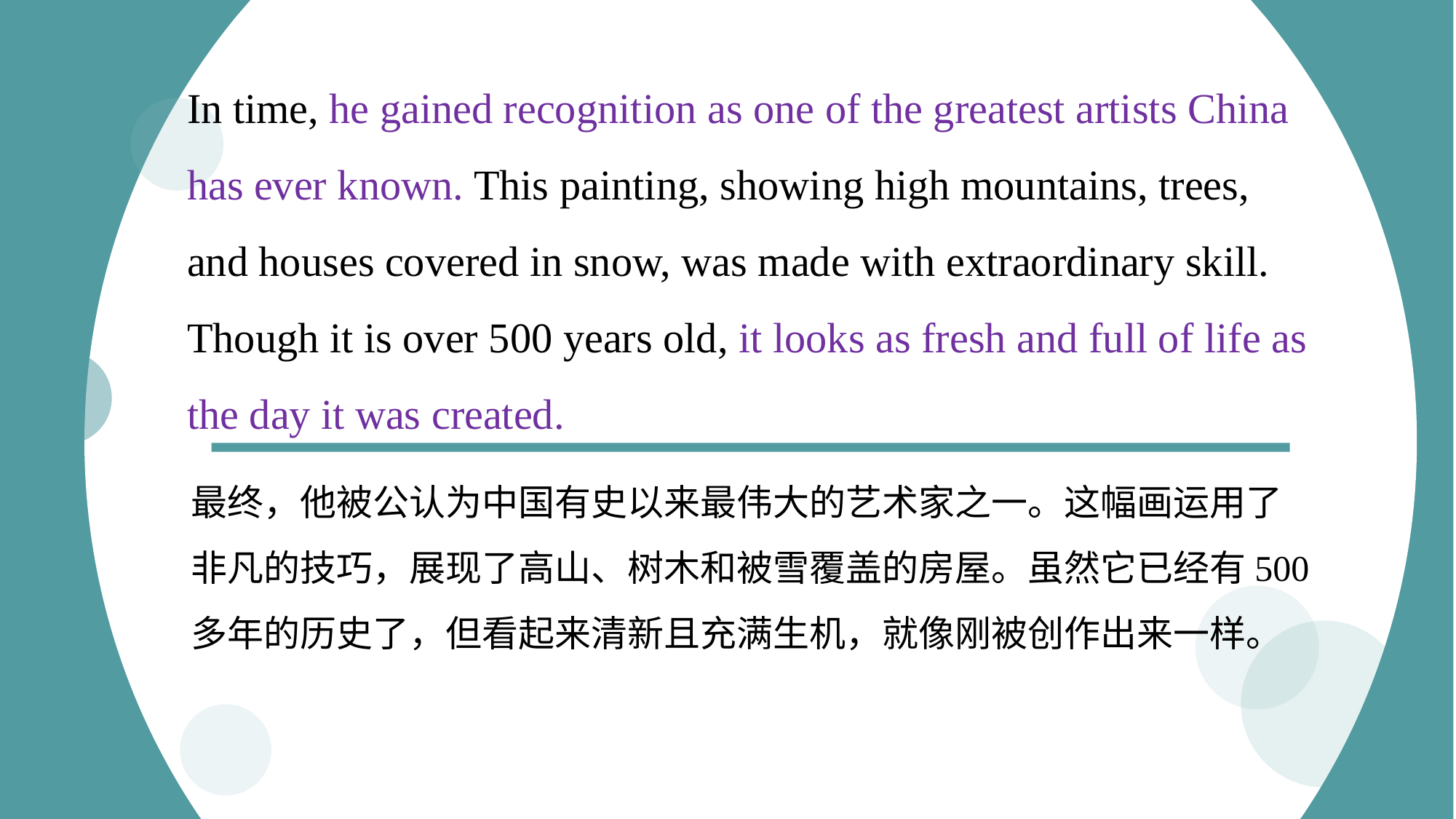

In time, he gained recognition as one of the greatest artists China has ever known. This painting, showing high mountains, trees, and houses covered in snow, was made with extraordinary skill. Though it is over 500 years old, it looks as fresh and full of life as the day it was created.

最终，他被公认为中国有史以来最伟大的艺术家之一。这幅画运用了非凡的技巧，展现了高山、树木和被雪覆盖的房屋。虽然它已经有500多年的历史了，但看起来清新且充满生机，就像刚被创作出来一样。